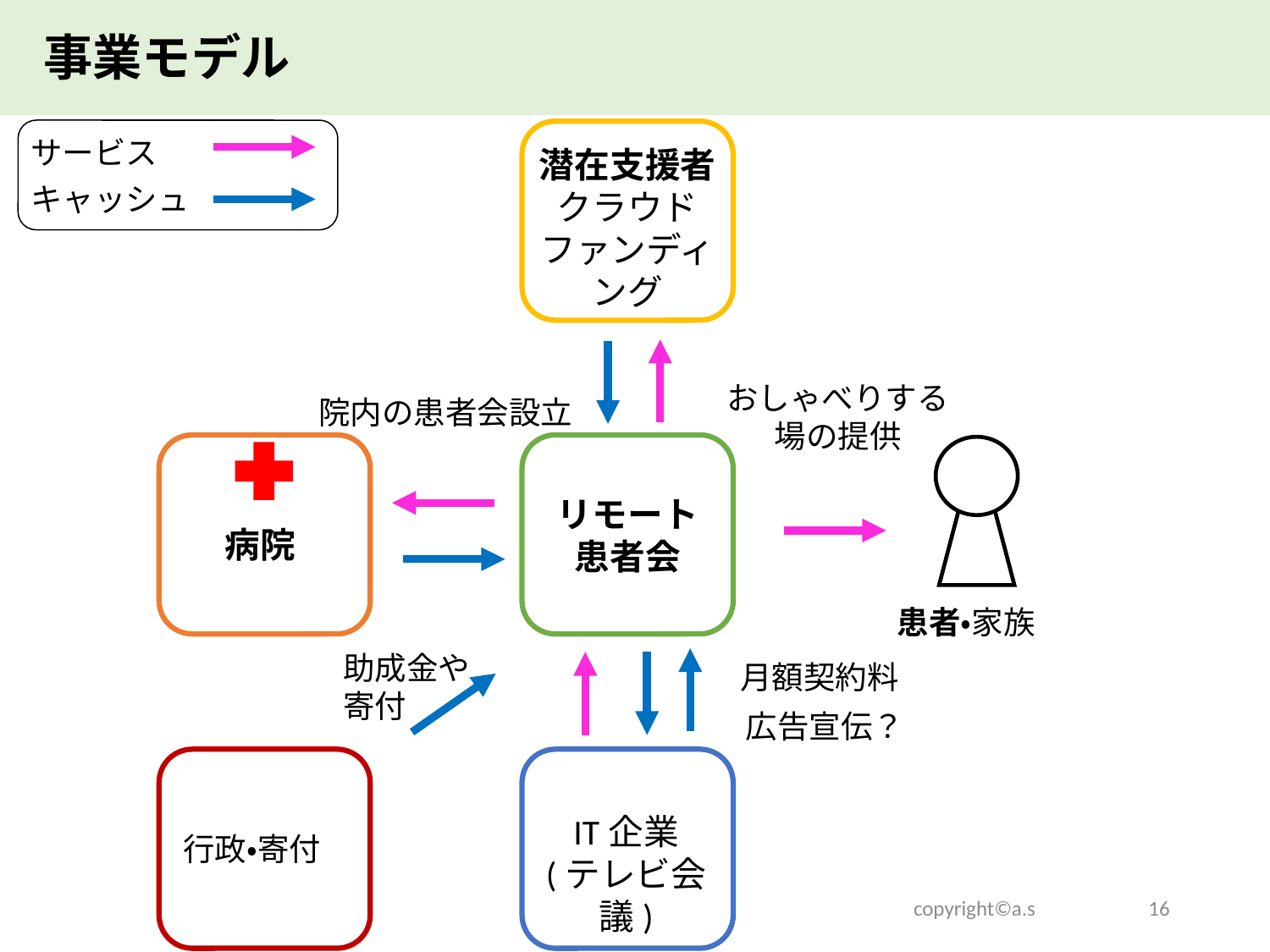

事業モデル

サービス
潜在支援者クラウドファンディング
キャッシュ
おしゃべりする場の提供
院内の患者会設立

リモート患者会
病院
患者・家族
助成金や寄付
月額契約料
広告宣伝？

IT企業
(テレビ会議)
行政・寄付
copyright©a.s
16